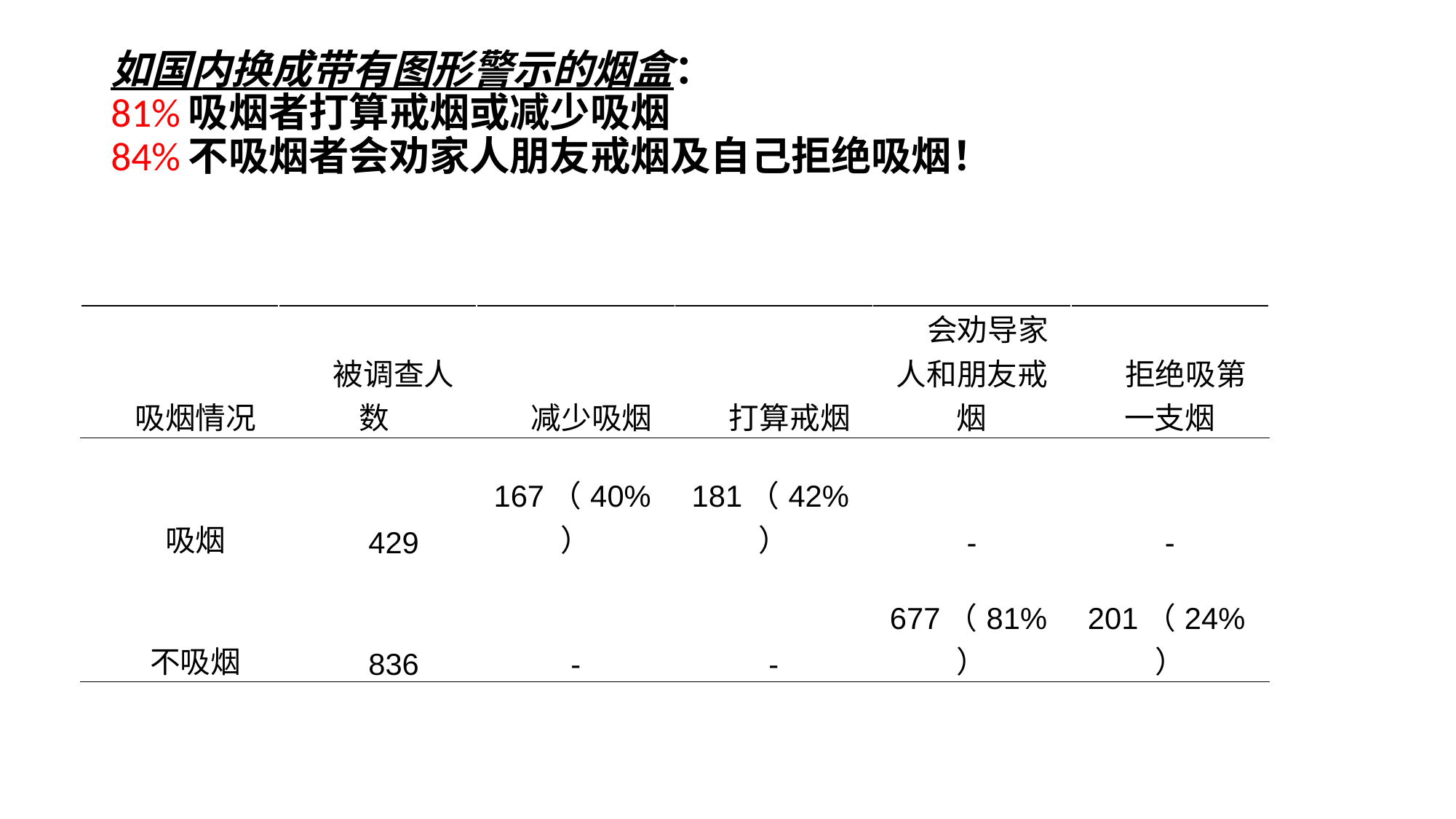

# 如国内换成带有图形警示的烟盒： 81%吸烟者打算戒烟或减少吸烟 84%不吸烟者会劝家人朋友戒烟及自己拒绝吸烟！
| 吸烟情况 | 被调查人数 | 减少吸烟 | 打算戒烟 | 会劝导家人和朋友戒烟 | 拒绝吸第一支烟 |
| --- | --- | --- | --- | --- | --- |
| 吸烟 | 429 | 167（40%） | 181（42%） | - | - |
| 不吸烟 | 836 | - | - | 677（81%） | 201（24%） |